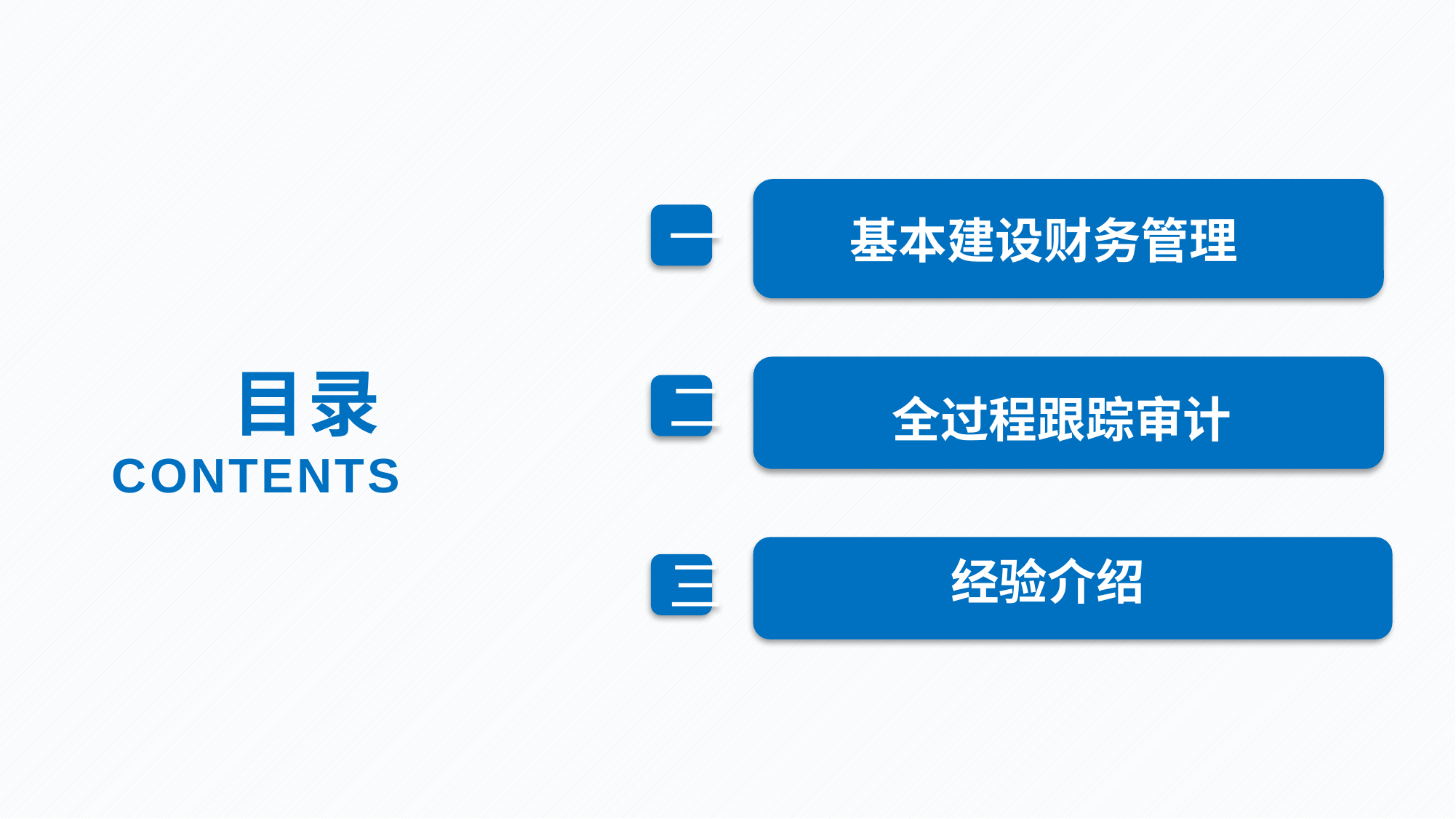

基本建设财务管理
一
目录
CONTENTS

全过程跟踪审计
二

经验介绍
三